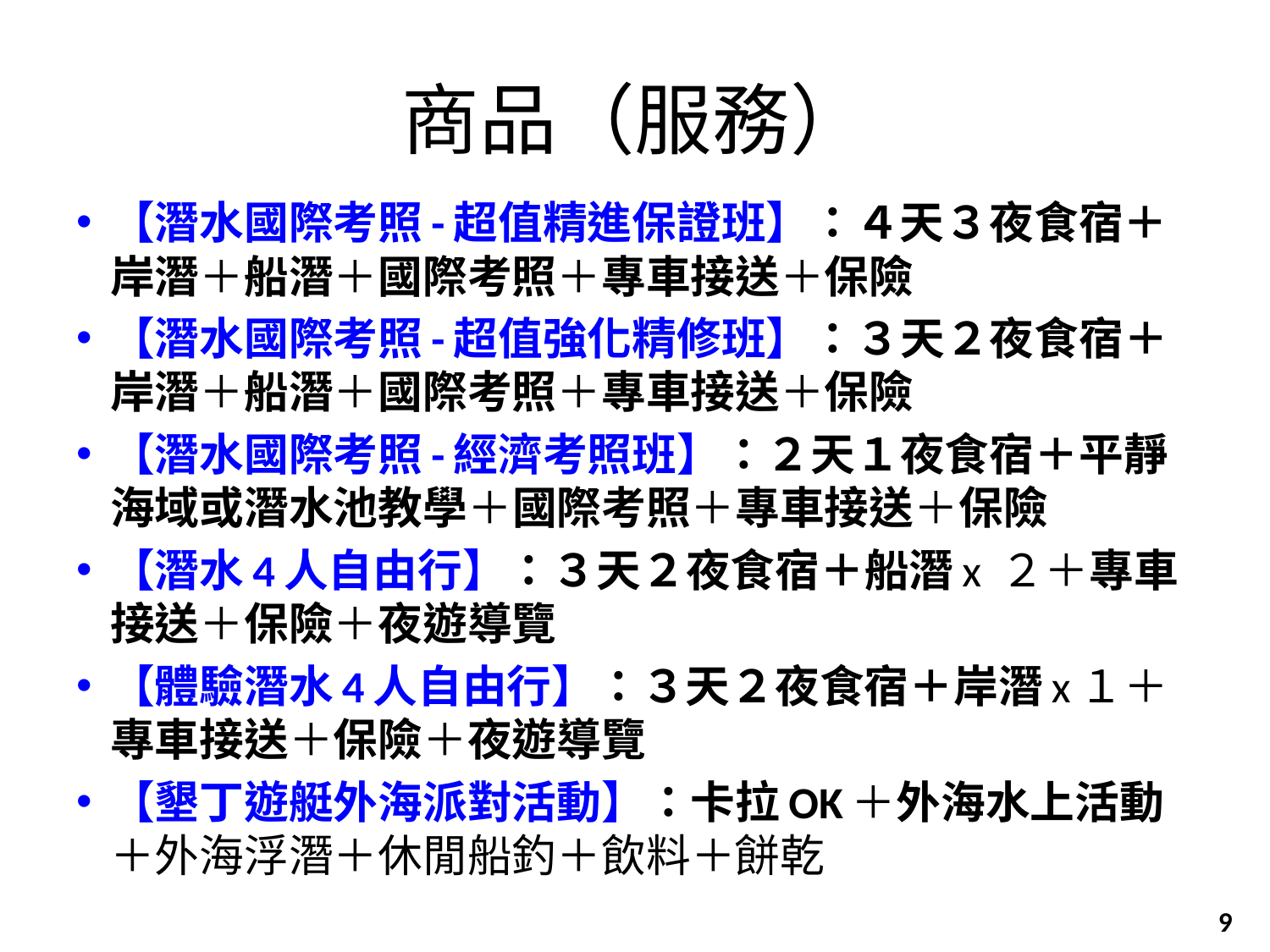

# 商品（服務）
【潛水國際考照-超值精進保證班】：４天３夜食宿＋岸潛＋船潛＋國際考照＋專車接送＋保險
【潛水國際考照-超值強化精修班】：３天２夜食宿＋岸潛＋船潛＋國際考照＋專車接送＋保險
【潛水國際考照-經濟考照班】：２天１夜食宿＋平靜海域或潛水池教學＋國際考照＋專車接送＋保險
【潛水4人自由行】：３天２夜食宿＋船潛x ２＋專車接送＋保險＋夜遊導覽
【體驗潛水4人自由行】：３天２夜食宿＋岸潛x１＋專車接送＋保險＋夜遊導覽
【墾丁遊艇外海派對活動】：卡拉OK＋外海水上活動＋外海浮潛＋休閒船釣＋飲料＋餅乾
9